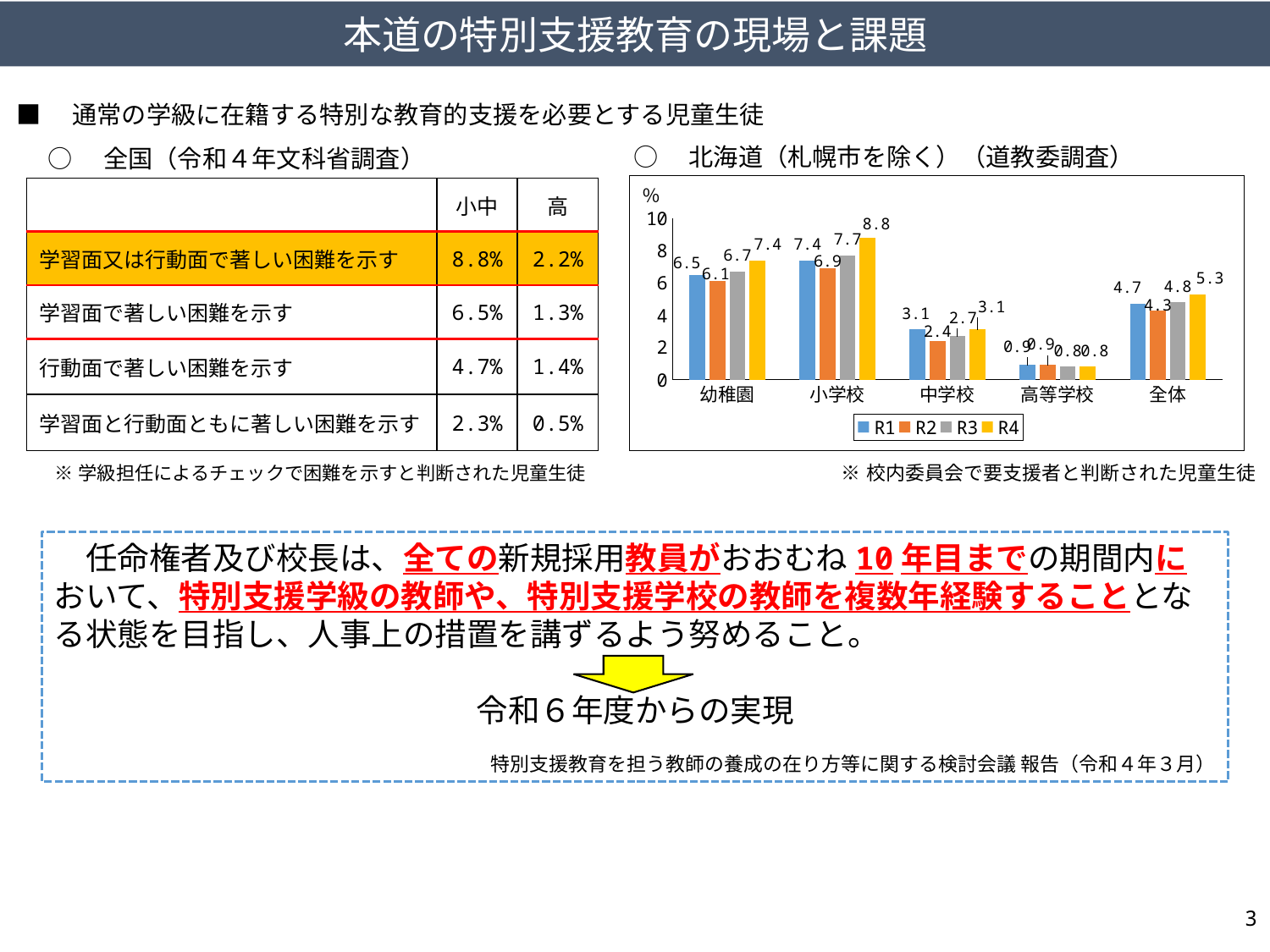

本道の特別支援教育の現場と課題
■　通常の学級に在籍する特別な教育的支援を必要とする児童生徒
○　北海道（札幌市を除く）（道教委調査）
○　全国（令和４年文科省調査）

### Chart

| Category | R1 | R2 | R3 | R4 |
|---|---|---|---|---|
| 幼稚園 | 6.5 | 6.1 | 6.7 | 7.4 |
| 小学校 | 7.4 | 6.9 | 7.7 | 8.8 |
| 中学校 | 3.1 | 2.4 | 2.7 | 3.1 |
| 高等学校 | 0.9 | 0.9 | 0.8 | 0.8 |
| 全体 | 4.7 | 4.3 | 4.8 | 5.3 |
|  | 小中 | 高 |
| --- | --- | --- |
| 学習面又は行動面で著しい困難を示す | 8.8% | 2.2% |
| 学習面で著しい困難を示す | 6.5% | 1.3% |
| 行動面で著しい困難を示す | 4.7% | 1.4% |
| 学習面と行動面ともに著しい困難を示す | 2.3% | 0.5% |
※学級担任によるチェックで困難を示すと判断された児童生徒
※校内委員会で要支援者と判断された児童生徒
　任命権者及び校長は、全ての新規採用教員がおおむね10年目までの期間内において、特別支援学級の教師や、特別支援学校の教師を複数年経験することとなる状態を目指し、人事上の措置を講ずるよう努めること。

令和６年度からの実現

特別支援教育を担う教師の養成の在り方等に関する検討会議 報告（令和４年３月）

3